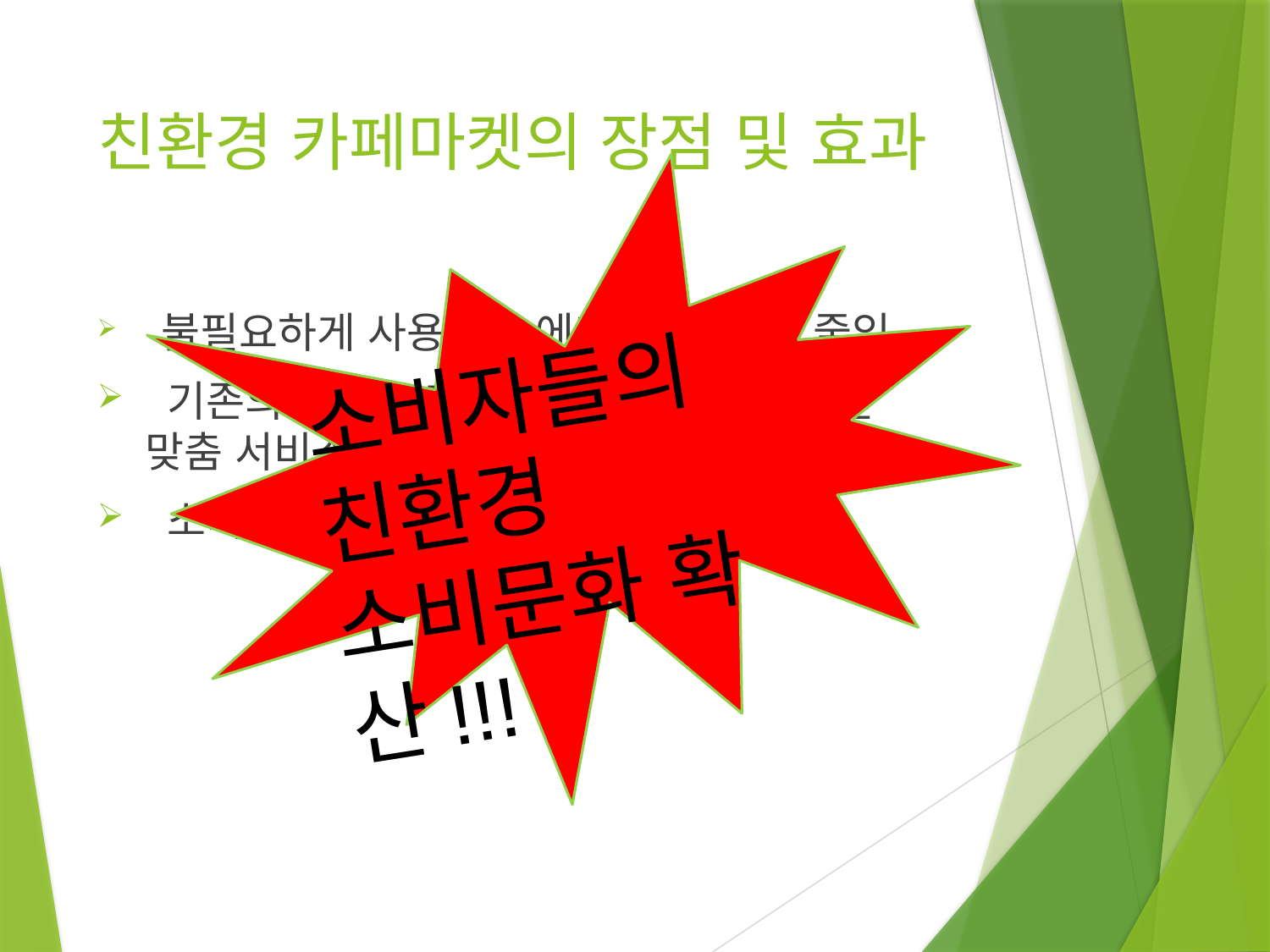

# 친환경 카페마켓의 장점 및 효과

 불필요하게 사용되는 에너지,자원을 줄임
 기존의 다수를 겨냥한 서비스에서 벗어난 맞춤 서비스 ☞ 소비자들의 만족감 증대
 소비자의 건강한 생활에 기여

소비자들의 친환경 소비문화 확산!!!